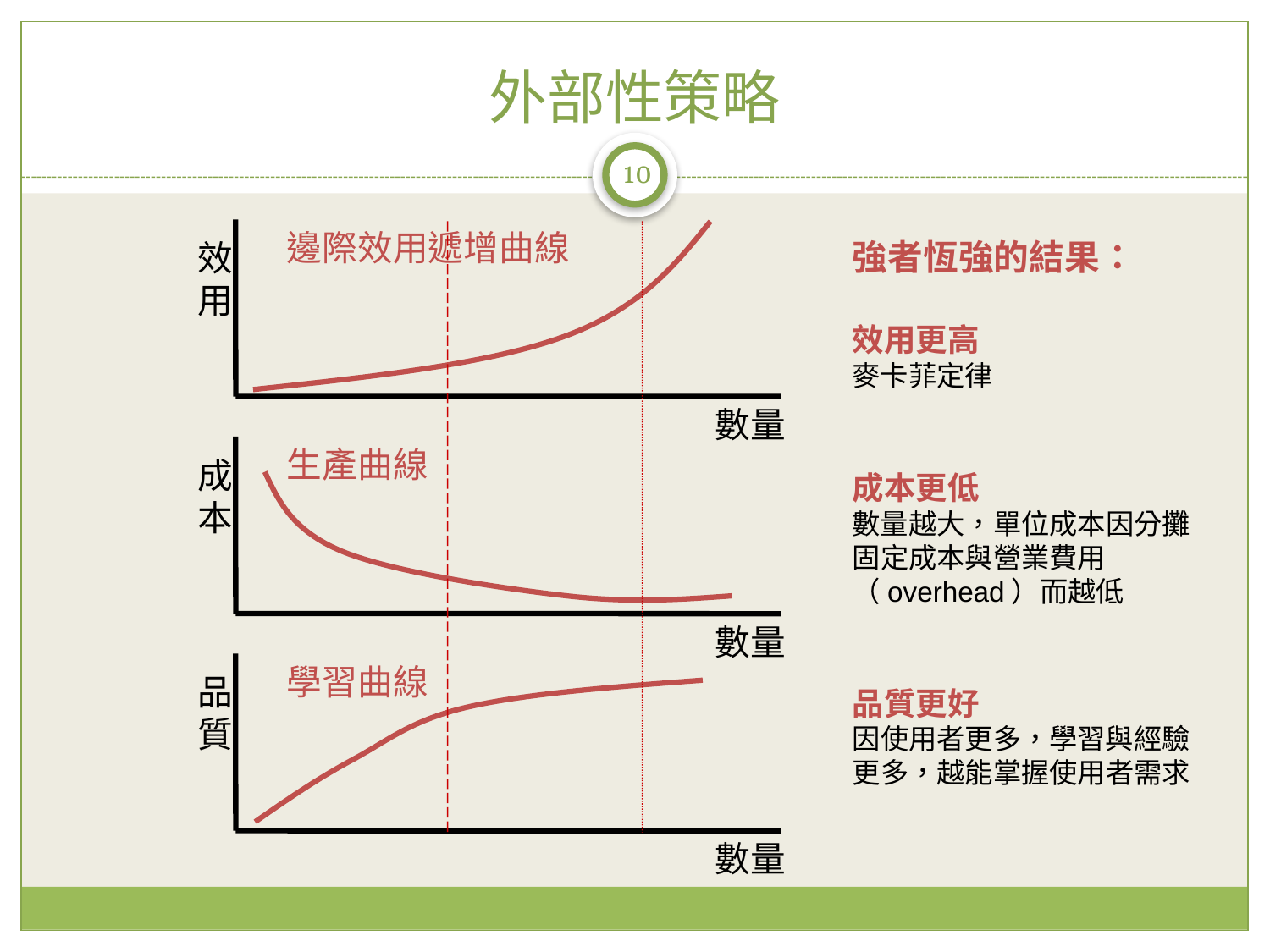

# 外部性策略
10

數量
邊際效用遞增曲線

效
用

強者恆強的結果：

效用更高
麥卡菲定律

成本更低
數量越大，單位成本因分攤固定成本與營業費用（overhead）而越低

品質更好
因使用者更多，學習與經驗更多，越能掌握使用者需求
生產曲線
成
本

數量

數量
學習曲線
品
質